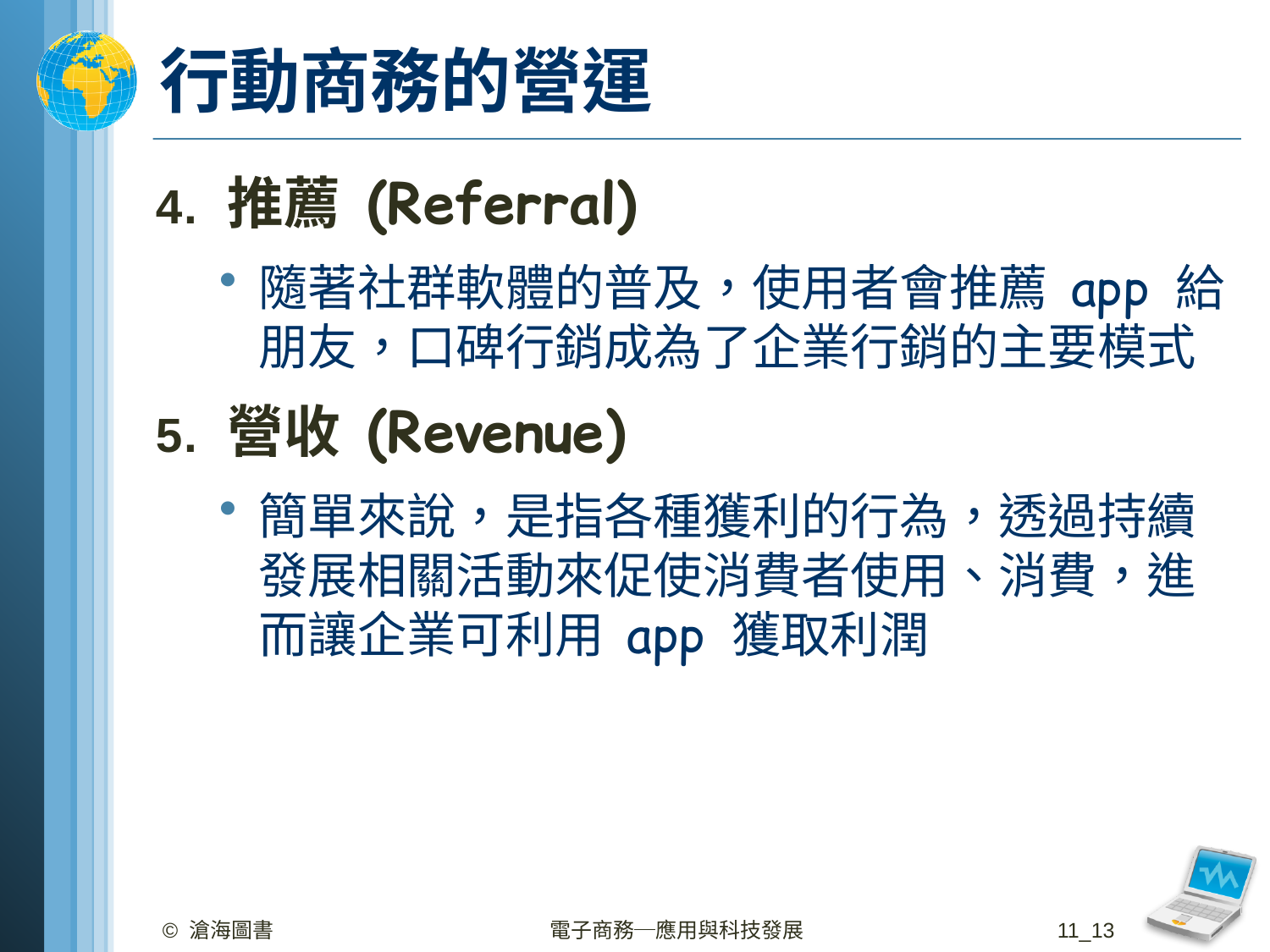

# 行動商務的營運
推薦 (Referral)
隨著社群軟體的普及，使用者會推薦 app 給朋友，口碑行銷成為了企業行銷的主要模式
營收 (Revenue)
簡單來說，是指各種獲利的行為，透過持續發展相關活動來促使消費者使用、消費，進而讓企業可利用 app 獲取利潤
© 滄海圖書
電子商務─應用與科技發展
11_13